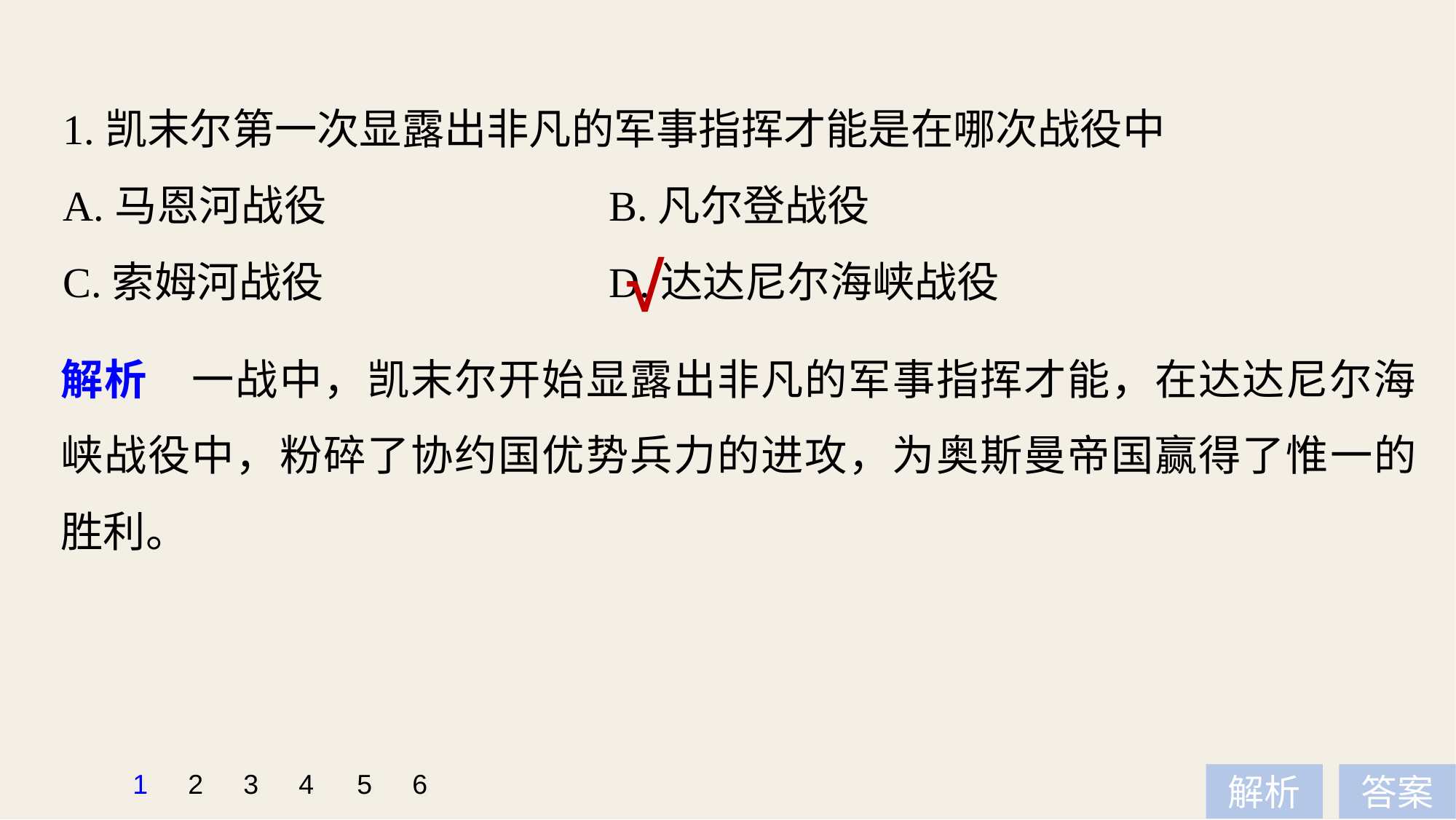

1.凯末尔第一次显露出非凡的军事指挥才能是在哪次战役中
A.马恩河战役  			B.凡尔登战役
C.索姆河战役  			D.达达尼尔海峡战役
√
解析　一战中，凯末尔开始显露出非凡的军事指挥才能，在达达尼尔海峡战役中，粉碎了协约国优势兵力的进攻，为奥斯曼帝国赢得了惟一的胜利。
1
2
3
4
5
6
解析
答案